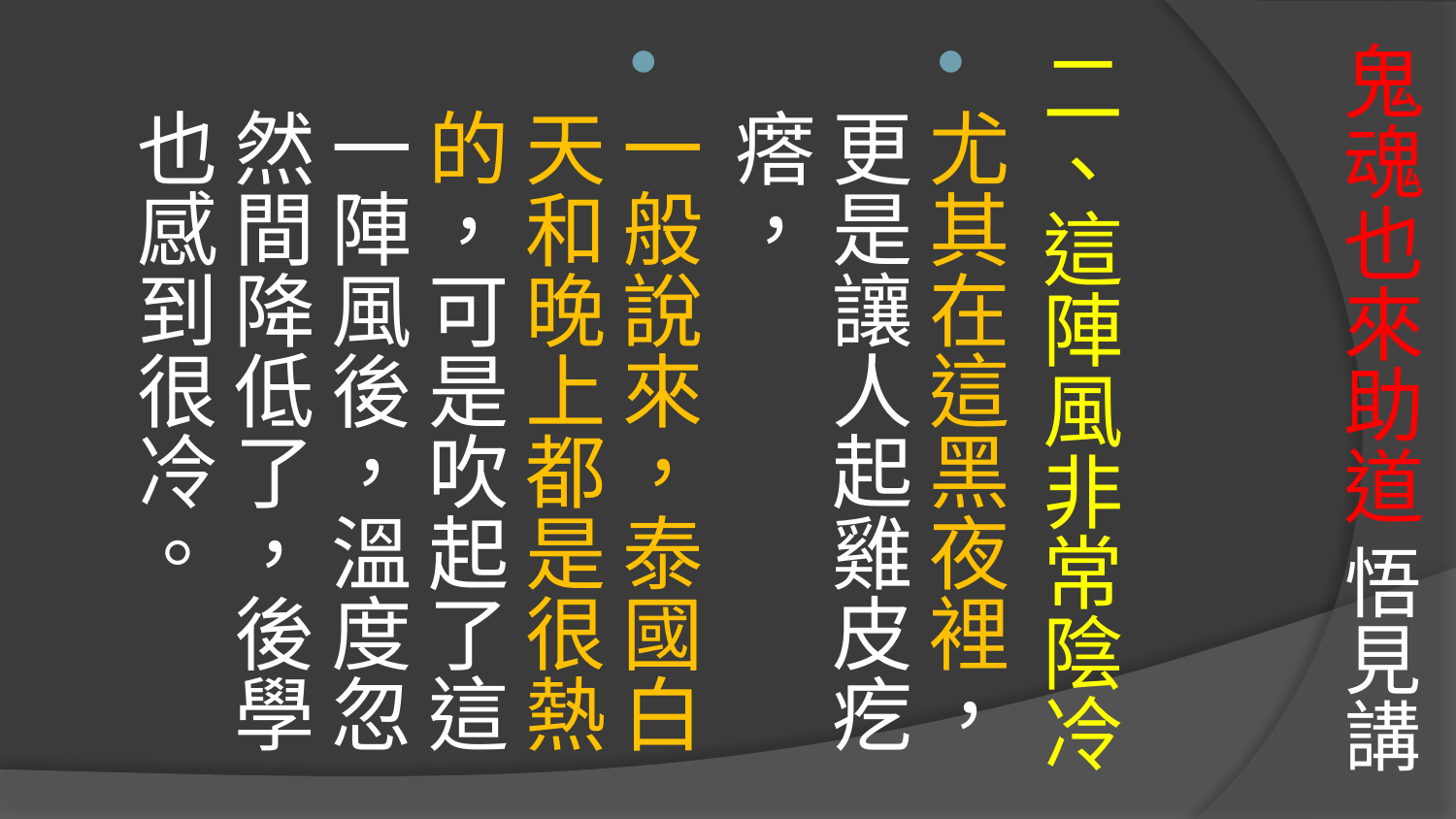

# 鬼魂也來助道 悟見講
二、這陣風非常陰冷
尤其在這黑夜裡，更是讓人起雞皮疙瘩，
一般說來，泰國白天和晚上都是很熱的，可是吹起了這一陣風後，溫度忽然間降低了，後學也感到很冷。